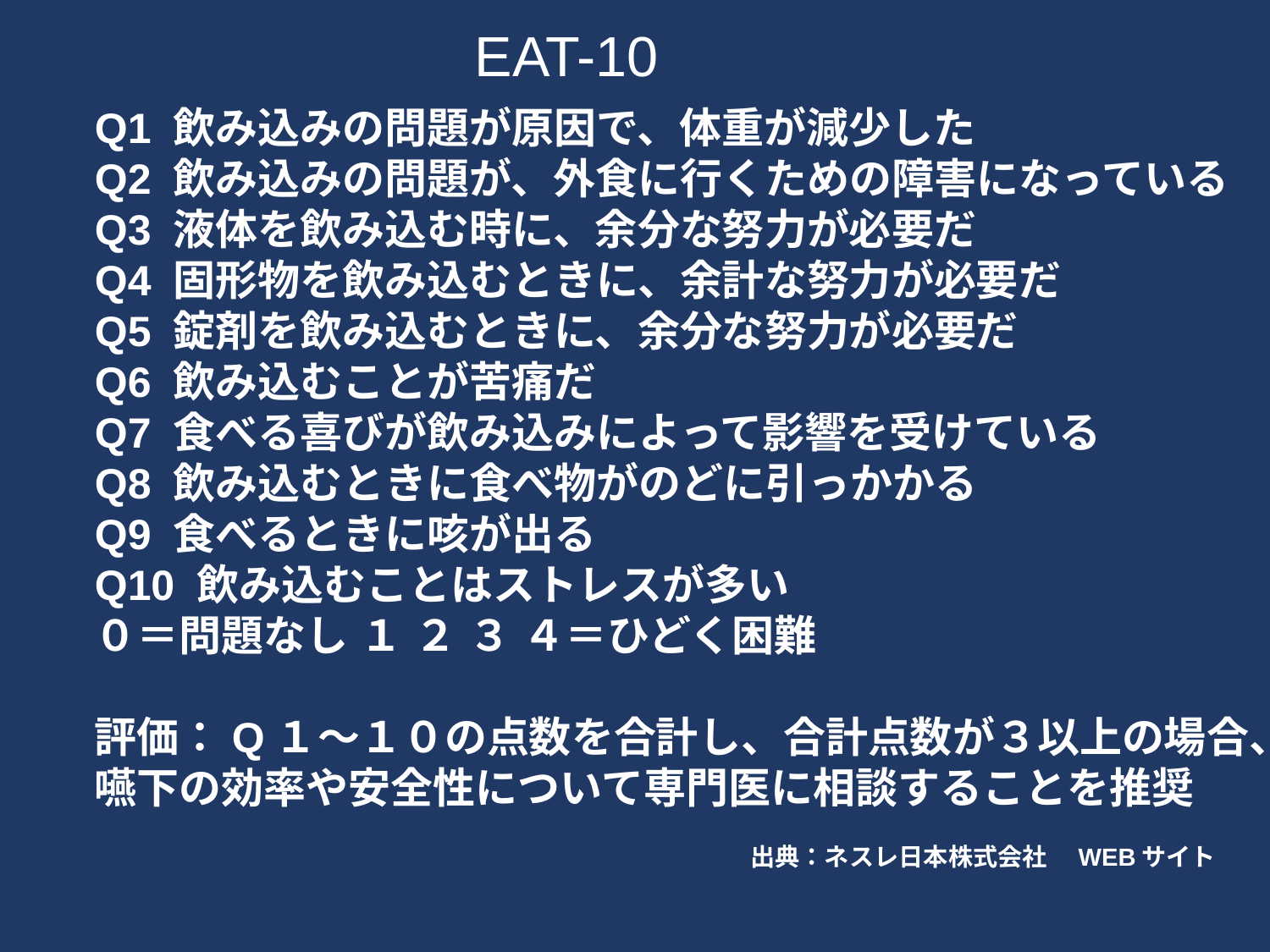

EAT-10
Q1 飲み込みの問題が原因で、体重が減少した
Q2 飲み込みの問題が、外食に行くための障害になっている
Q3 液体を飲み込む時に、余分な努力が必要だ
Q4 固形物を飲み込むときに、余計な努力が必要だ
Q5 錠剤を飲み込むときに、余分な努力が必要だ
Q6 飲み込むことが苦痛だ
Q7 食べる喜びが飲み込みによって影響を受けている
Q8 飲み込むときに食べ物がのどに引っかかる
Q9 食べるときに咳が出る
Q10 飲み込むことはストレスが多い
０＝問題なし １ ２ ３ ４＝ひどく困難

評価：Q１～１０の点数を合計し、合計点数が３以上の場合、嚥下の効率や安全性について専門医に相談することを推奨
出典：ネスレ日本株式会社　WEBサイト